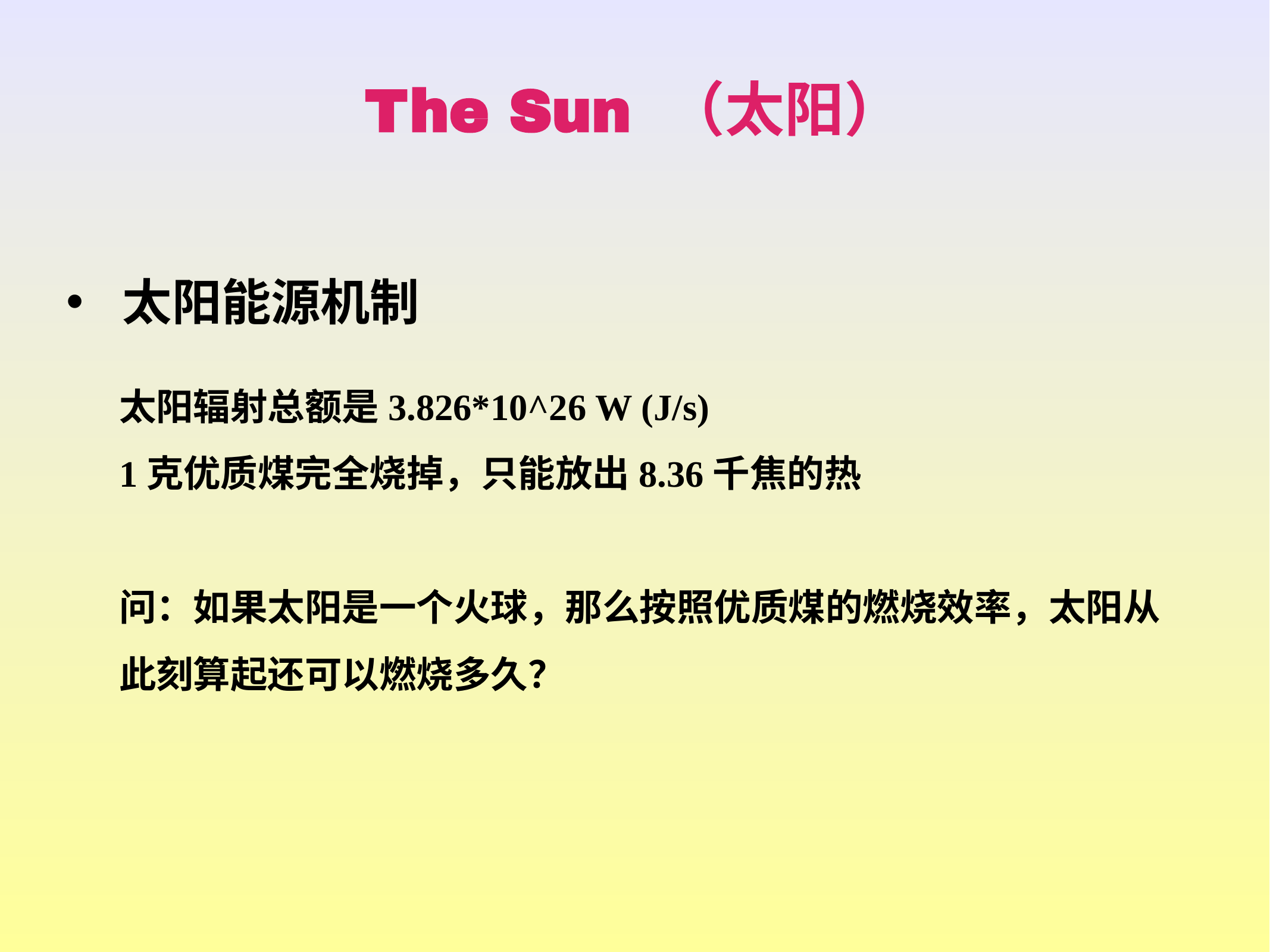

The Sun （太阳）
太阳能源机制
太阳辐射总额是3.826*10^26 W (J/s)
1克优质煤完全烧掉，只能放出8.36千焦的热

问：如果太阳是一个火球，那么按照优质煤的燃烧效率，太阳从此刻算起还可以燃烧多久？